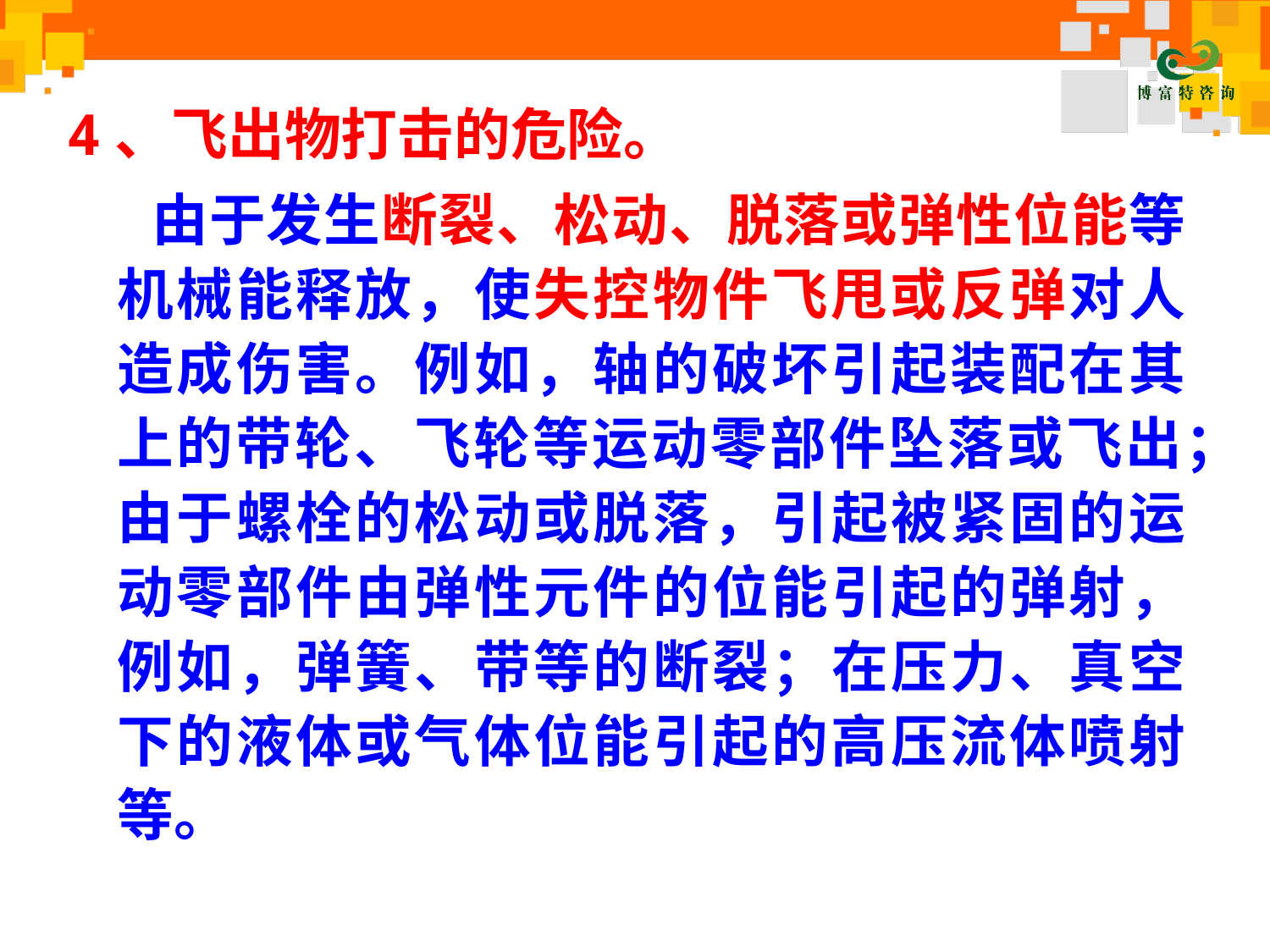

4、飞出物打击的危险。
     由于发生断裂、松动、脱落或弹性位能等机械能释放，使失控物件飞甩或反弹对人造成伤害。例如，轴的破坏引起装配在其上的带轮、飞轮等运动零部件坠落或飞出；由于螺栓的松动或脱落，引起被紧固的运动零部件由弹性元件的位能引起的弹射，例如，弹簧、带等的断裂；在压力、真空下的液体或气体位能引起的高压流体喷射等。